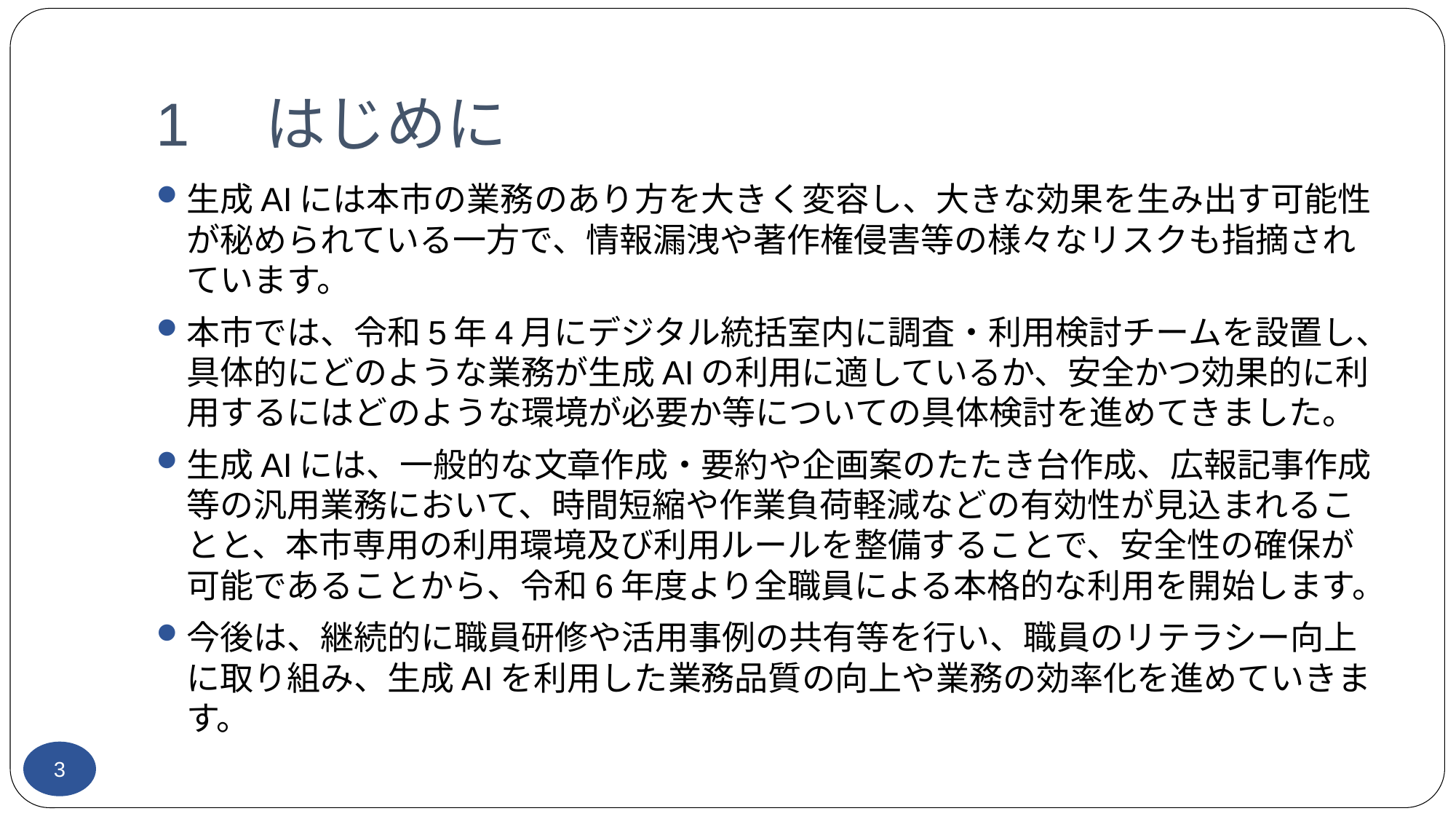

# 1　はじめに
生成AIには本市の業務のあり方を大きく変容し、大きな効果を生み出す可能性が秘められている一方で、情報漏洩や著作権侵害等の様々なリスクも指摘されています。
本市では、令和5年4月にデジタル統括室内に調査・利用検討チームを設置し、具体的にどのような業務が生成AIの利用に適しているか、安全かつ効果的に利用するにはどのような環境が必要か等についての具体検討を進めてきました。
生成AIには、一般的な文章作成・要約や企画案のたたき台作成、広報記事作成等の汎用業務において、時間短縮や作業負荷軽減などの有効性が見込まれることと、本市専用の利用環境及び利用ルールを整備することで、安全性の確保が可能であることから、令和6年度より全職員による本格的な利用を開始します。
今後は、継続的に職員研修や活用事例の共有等を行い、職員のリテラシー向上に取り組み、生成AIを利用した業務品質の向上や業務の効率化を進めていきます。
3